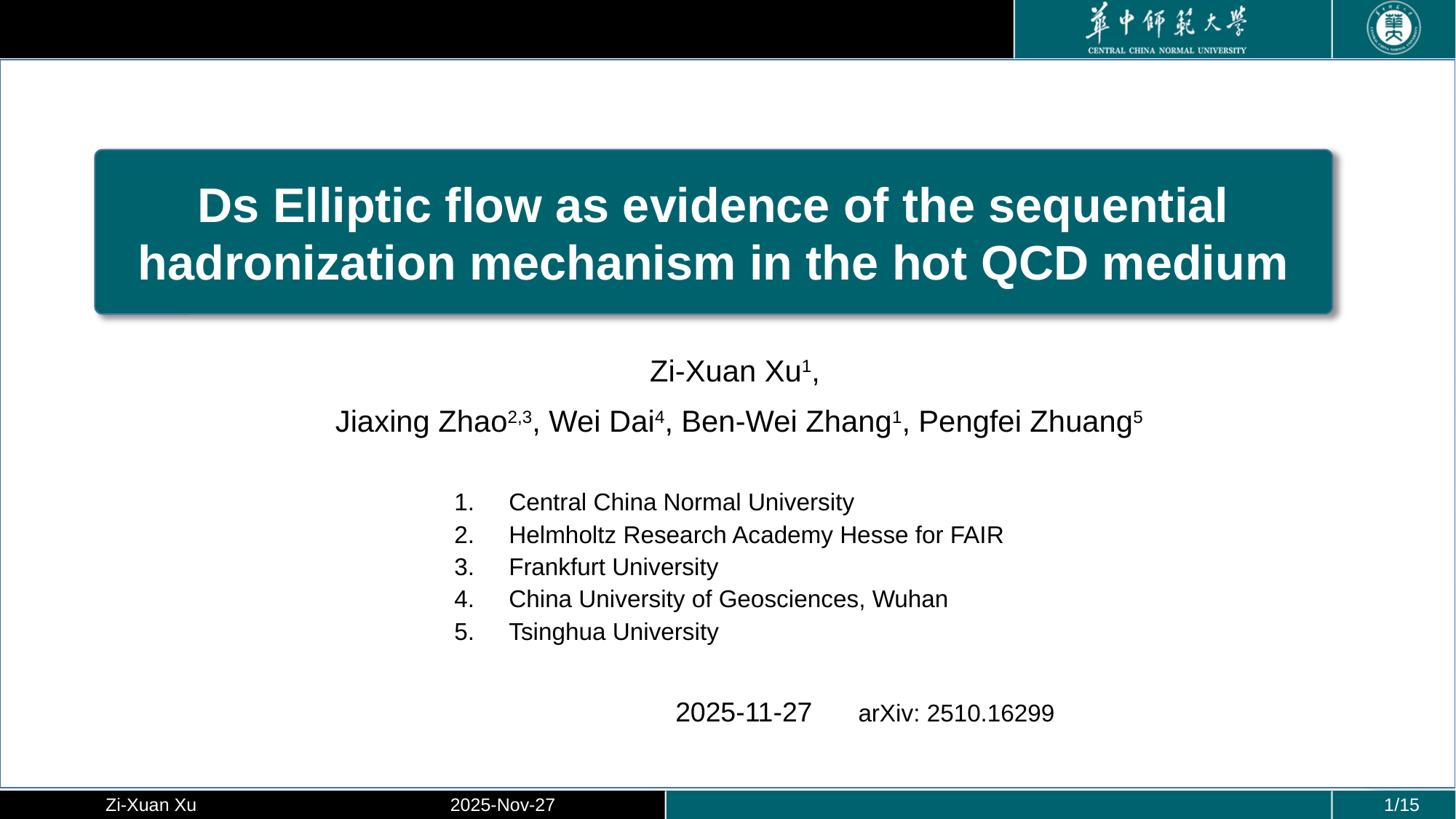

Ds Elliptic flow as evidence of the sequential hadronization mechanism in the hot QCD medium
| Zi-Xuan Xu1, Jiaxing Zhao2,3, Wei Dai4, Ben-Wei Zhang1, Pengfei Zhuang5 | Kang Jin-Wen (康锦文) |
| --- | --- |
|  | Central China Normal University Helmholtz Research Academy Hesse for FAIR Frankfurt University China University of Geosciences, Wuhan Tsinghua University |
| 2025-11-27 arXiv: 2510.16299 |  |
1/15